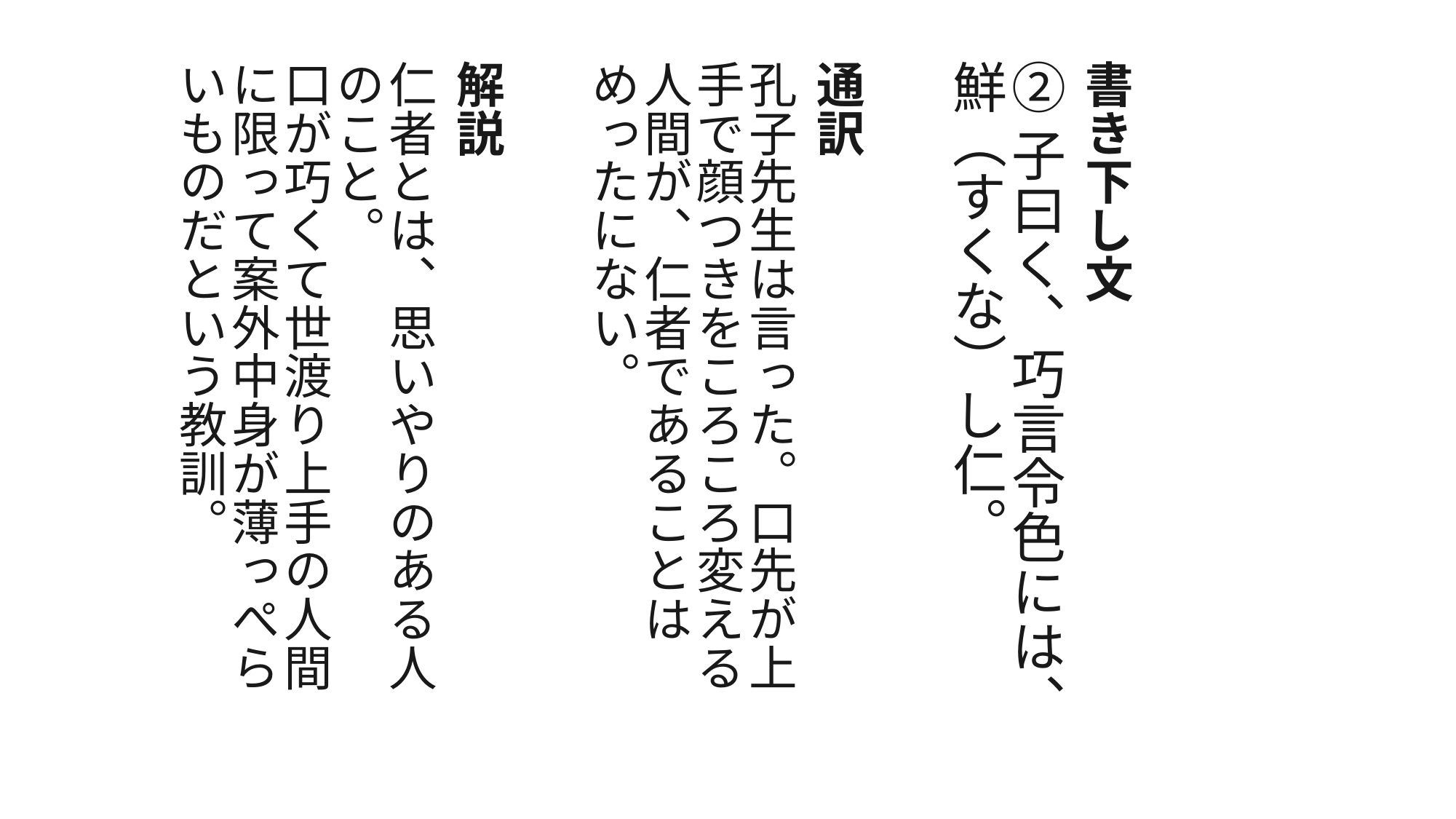

書き下し文
②子曰く、巧言令色には、鮮（すくな）し仁。

通訳
孔子先生は言った。口先が上手で顔つきをころころ変える人間が、仁者であることはめったにない。

解説
仁者とは、思いやりのある人のこと。
口が巧くて世渡り上手の人間に限って案外中身が薄っぺらいものだという教訓。